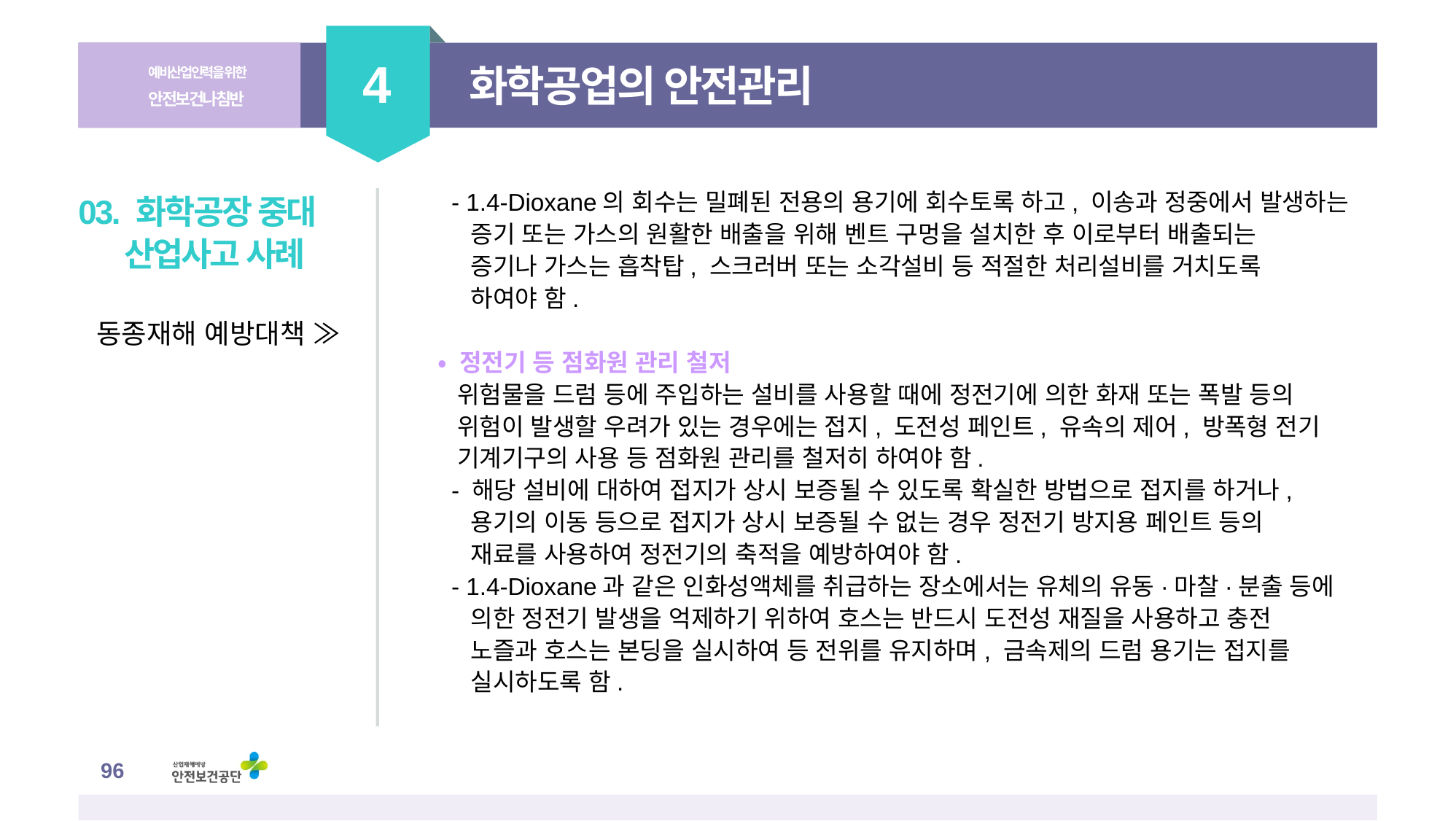

4
예비산업인력을 위한
안전보건나침반
화학공업의 안전관리
  - 1.4-Dioxane의 회수는 밀폐된 전용의 용기에 회수토록 하고, 이송과 정중에서 발생하는
    증기 또는 가스의 원활한 배출을 위해 벤트 구멍을 설치한 후 이로부터 배출되는
    증기나 가스는 흡착탑, 스크러버 또는 소각설비 등 적절한 처리설비를 거치도록
    하여야 함.

• 정전기 등 점화원 관리 철저
  위험물을 드럼 등에 주입하는 설비를 사용할 때에 정전기에 의한 화재 또는 폭발 등의
  위험이 발생할 우려가 있는 경우에는 접지, 도전성 페인트, 유속의 제어, 방폭형 전기
  기계기구의 사용 등 점화원 관리를 철저히 하여야 함.
  - 해당 설비에 대하여 접지가 상시 보증될 수 있도록 확실한 방법으로 접지를 하거나,
    용기의 이동 등으로 접지가 상시 보증될 수 없는 경우 정전기 방지용 페인트 등의
    재료를 사용하여 정전기의 축적을 예방하여야 함.
  - 1.4-Dioxane과 같은 인화성액체를 취급하는 장소에서는 유체의 유동·마찰·분출 등에
    의한 정전기 발생을 억제하기 위하여 호스는 반드시 도전성 재질을 사용하고 충전
    노즐과 호스는 본딩을 실시하여 등 전위를 유지하며, 금속제의 드럼 용기는 접지를
    실시하도록 함.
03. 화학공장 중대 산업사고 사례
동종재해 예방대책 ≫